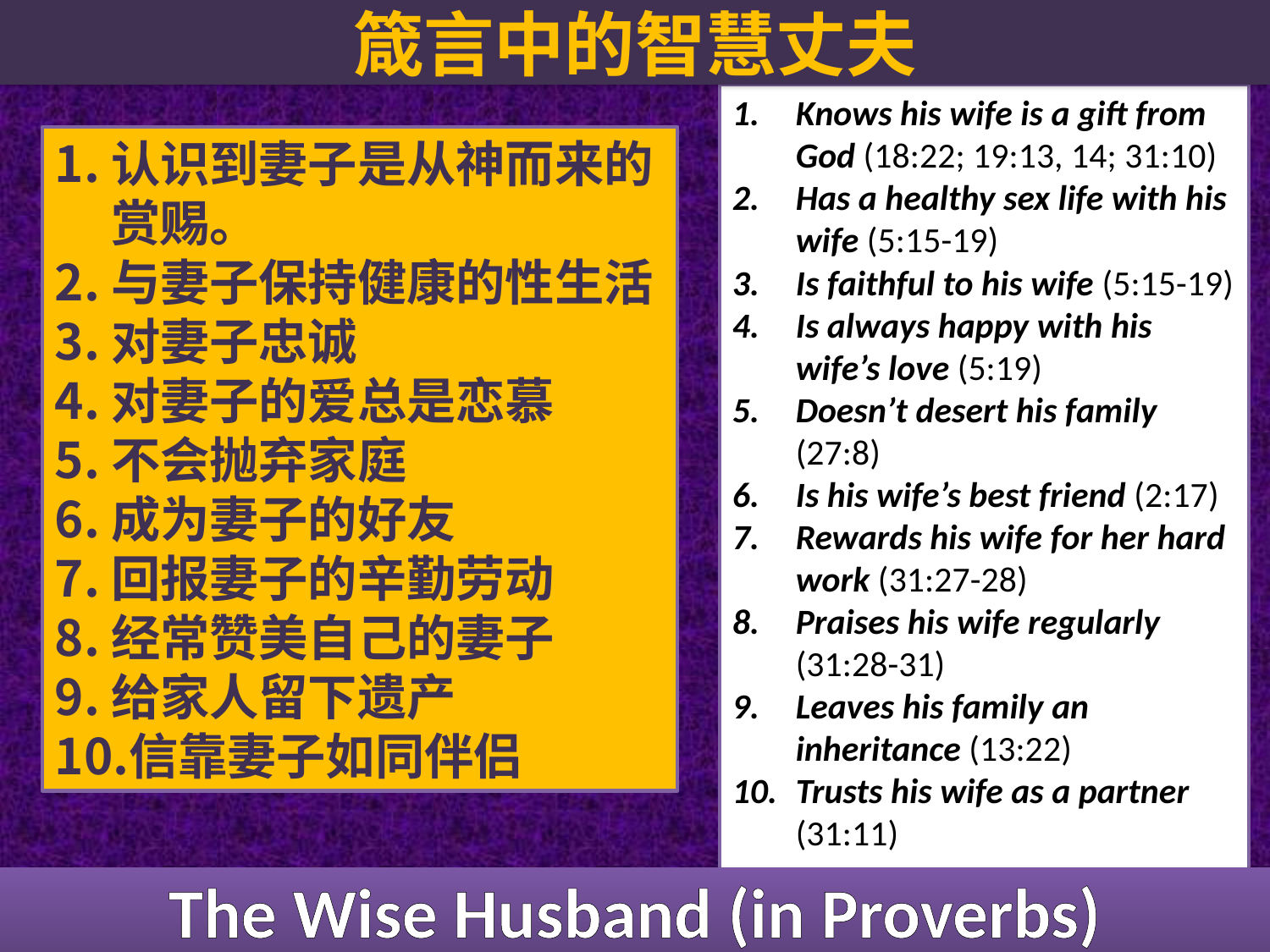

# 箴言中的智慧丈夫
Knows his wife is a gift from God (18:22; 19:13, 14; 31:10)
Has a healthy sex life with his wife (5:15-19)
Is faithful to his wife (5:15-19)
Is always happy with his wife’s love (5:19)
Doesn’t desert his family (27:8)
Is his wife’s best friend (2:17)
Rewards his wife for her hard work (31:27-28)
Praises his wife regularly (31:28-31)
Leaves his family an inheritance (13:22)
Trusts his wife as a partner  (31:11)

认识到妻子是从神而来的赏赐。
与妻子保持健康的性生活
对妻子忠诚
对妻子的爱总是恋慕
不会抛弃家庭
成为妻子的好友
回报妻子的辛勤劳动
经常赞美自己的妻子
给家人留下遗产
信靠妻子如同伴侣
The Wise Husband (in Proverbs)